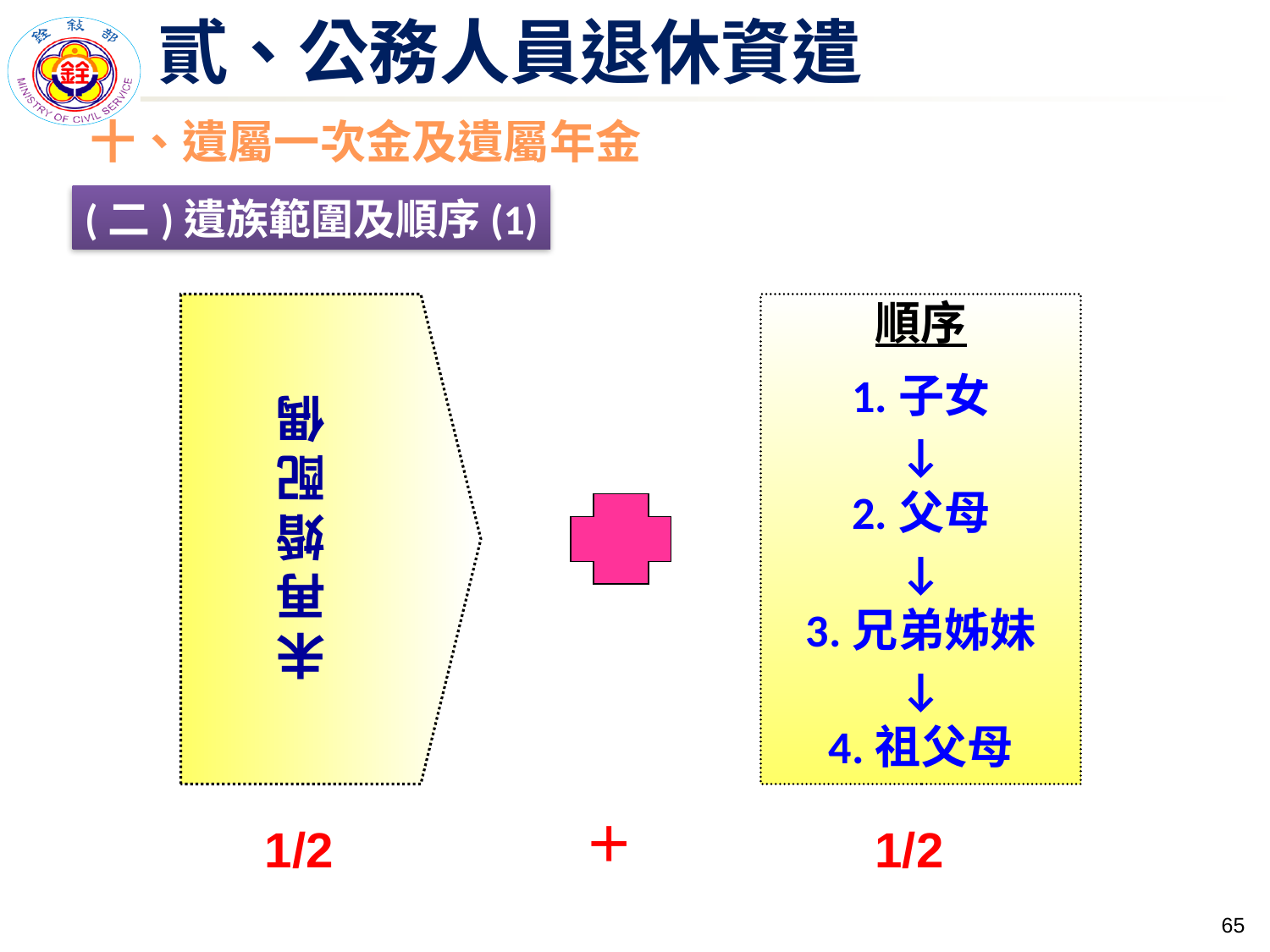

# 貳、公務人員退休資遣
十、遺屬一次金及遺屬年金
(二)遺族範圍及順序(1)
順序
1.子女
↓
2.父母
↓
3.兄弟姊妹
↓
4.祖父母
未
再
婚
配
偶

＋
1/2
1/2
65